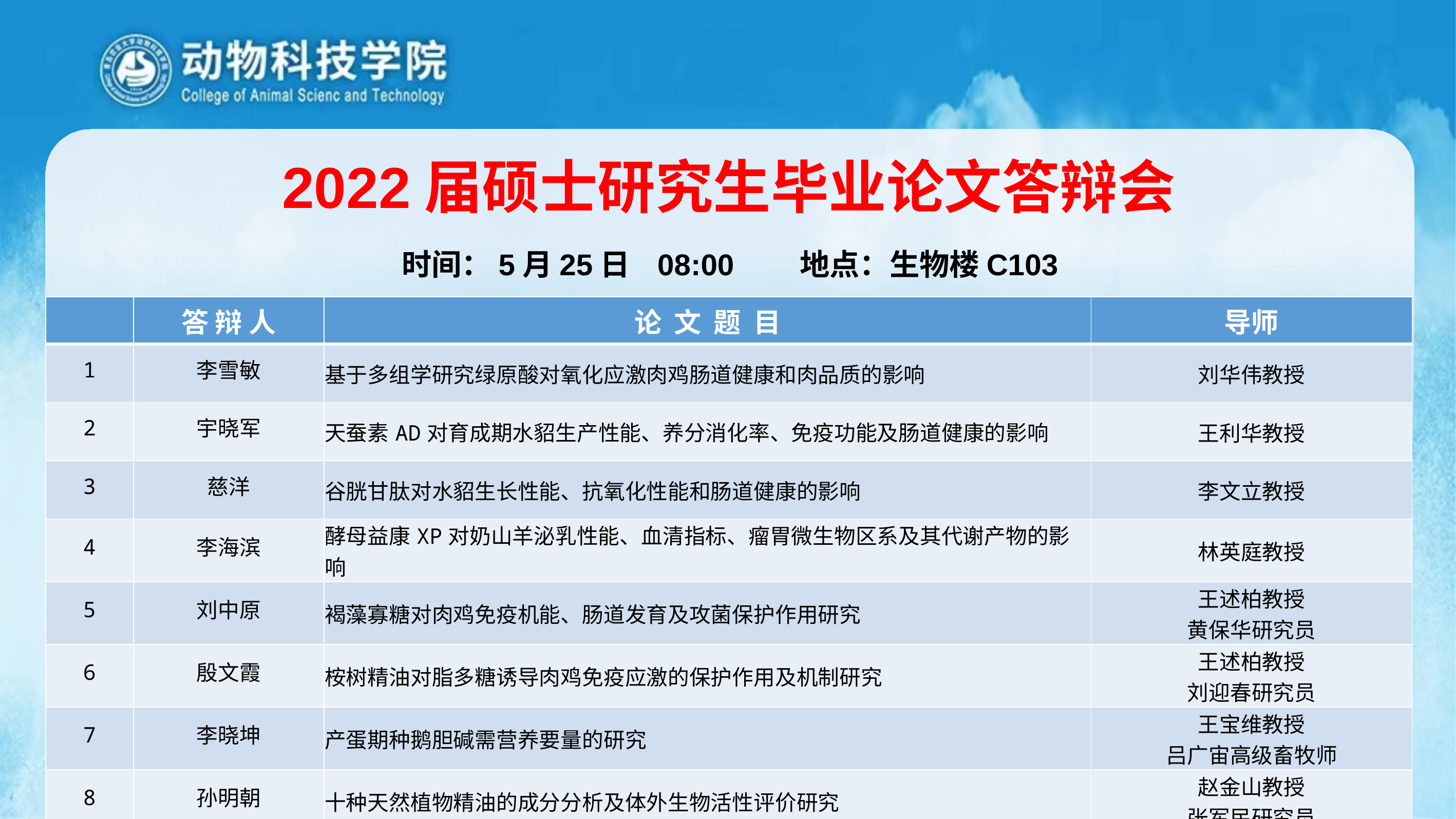

2022届硕士研究生毕业论文答辩会
时间：5月25日   08:00       地点：生物楼C103
|  | 答 辩 人 | 论 文 题 目 | 导师 |
| --- | --- | --- | --- |
| 1 | 李雪敏 | 基于多组学研究绿原酸对氧化应激肉鸡肠道健康和肉品质的影响 | 刘华伟教授 |
| 2 | 宇晓军 | 天蚕素AD对育成期水貂生产性能、养分消化率、免疫功能及肠道健康的影响 | 王利华教授 |
| 3 | 慈洋 | 谷胱甘肽对水貂生长性能、抗氧化性能和肠道健康的影响 | 李文立教授 |
| 4 | 李海滨 | 酵母益康XP对奶山羊泌乳性能、血清指标、瘤胃微生物区系及其代谢产物的影响 | 林英庭教授 |
| 5 | 刘中原 | 褐藻寡糖对肉鸡免疫机能、肠道发育及攻菌保护作用研究 | 王述柏教授 黄保华研究员 |
| 6 | 殷文霞 | 桉树精油对脂多糖诱导肉鸡免疫应激的保护作用及机制研究 | 王述柏教授 刘迎春研究员 |
| 7 | 李晓坤 | 产蛋期种鹅胆碱需营养要量的研究 | 王宝维教授 吕广宙高级畜牧师 |
| 8 | 孙明朝 | 十种天然植物精油的成分分析及体外生物活性评价研究 | 赵金山教授 张军民研究员 |